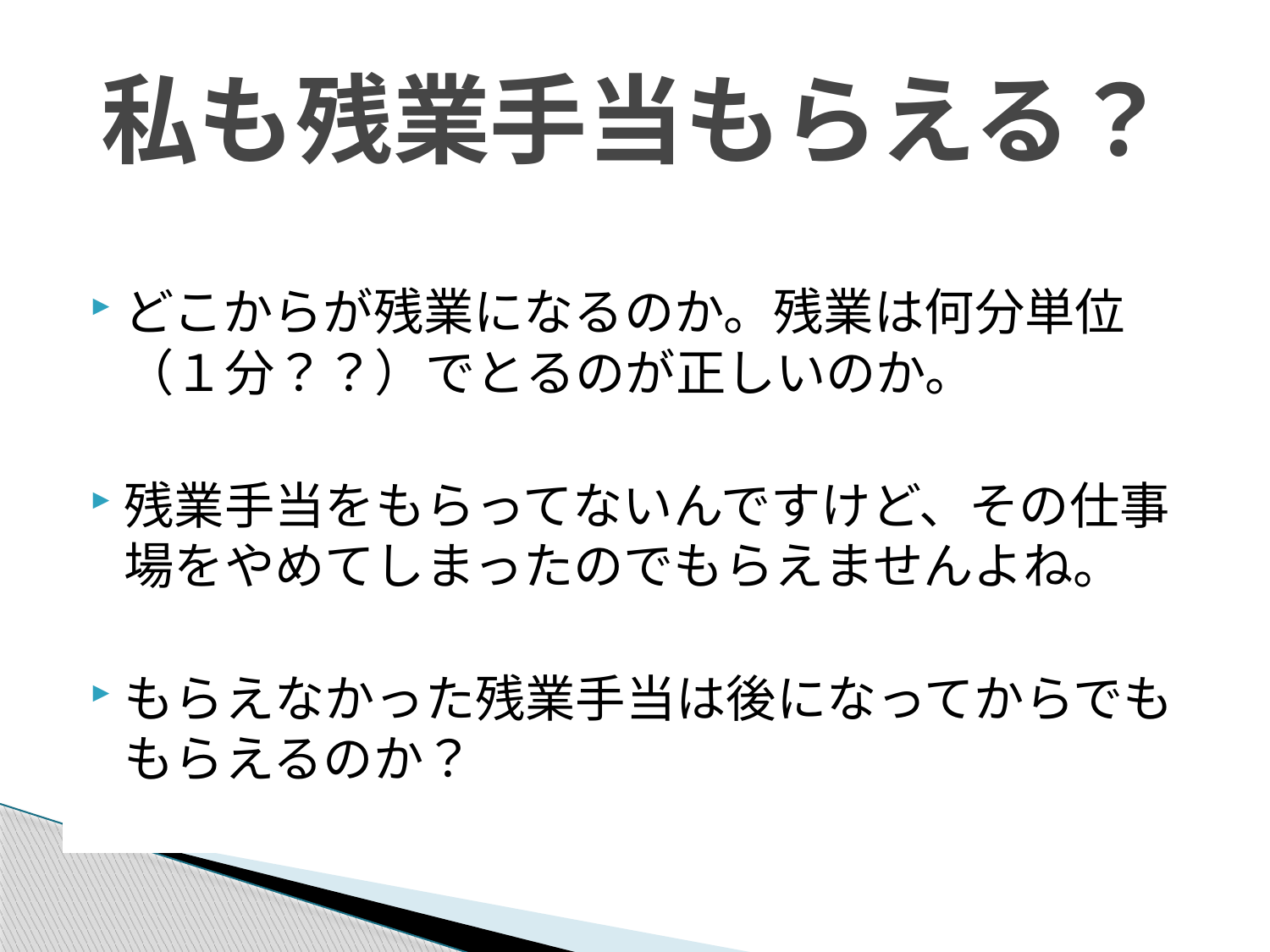

# 私も残業手当もらえる？
どこからが残業になるのか。残業は何分単位（１分？？）でとるのが正しいのか。

残業手当をもらってないんですけど、その仕事場をやめてしまったのでもらえませんよね。

もらえなかった残業手当は後になってからでももらえるのか？